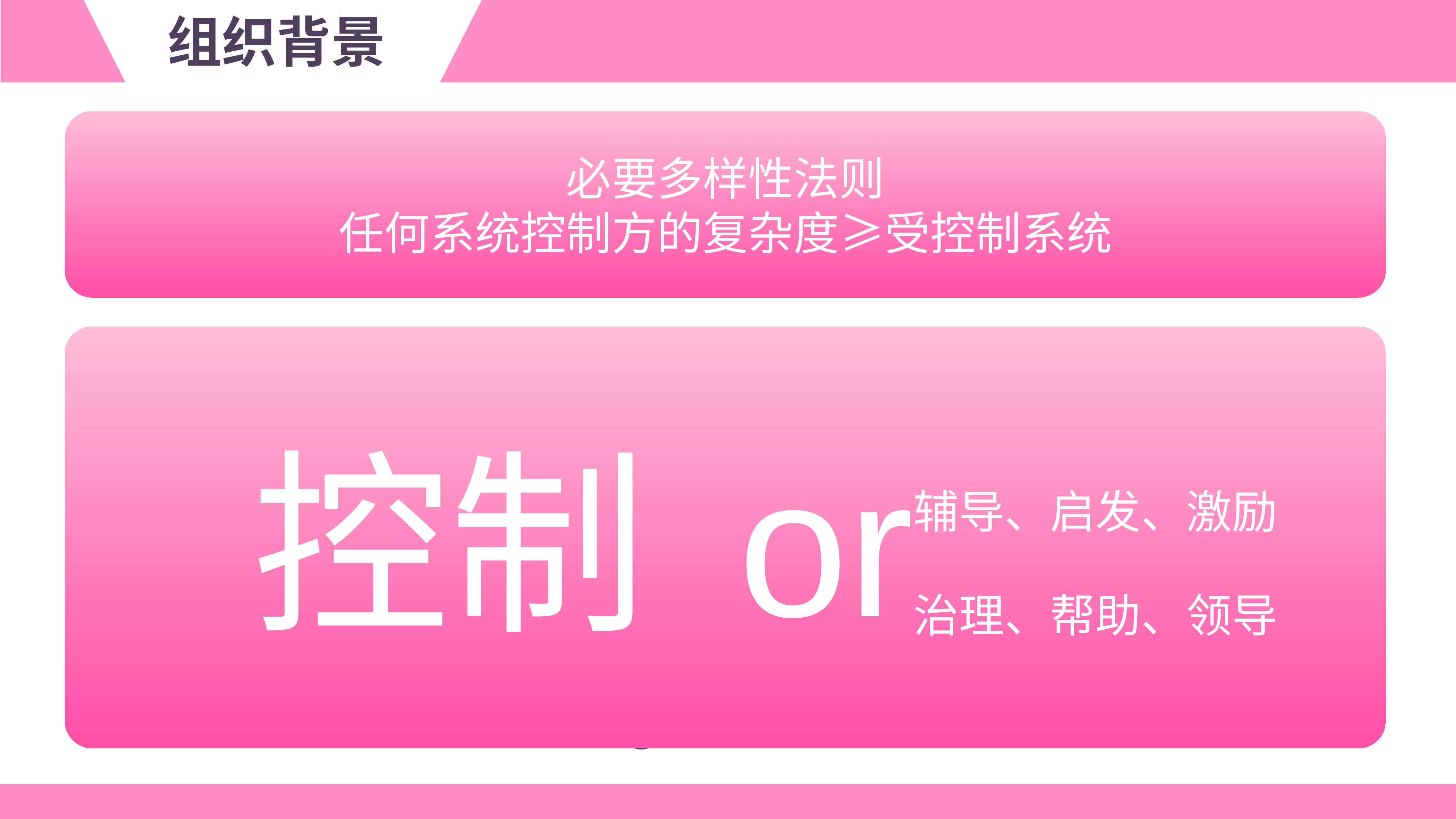

组织背景
必要多样性法则
任何系统控制方的复杂度≥受控制系统
   控制 or
≥
组织控制方

管理者
组织受控制方
人
人与人的交互
人与客户的交互
组织与环境的交互
辅导、启发、激励
治理、帮助、领导
？